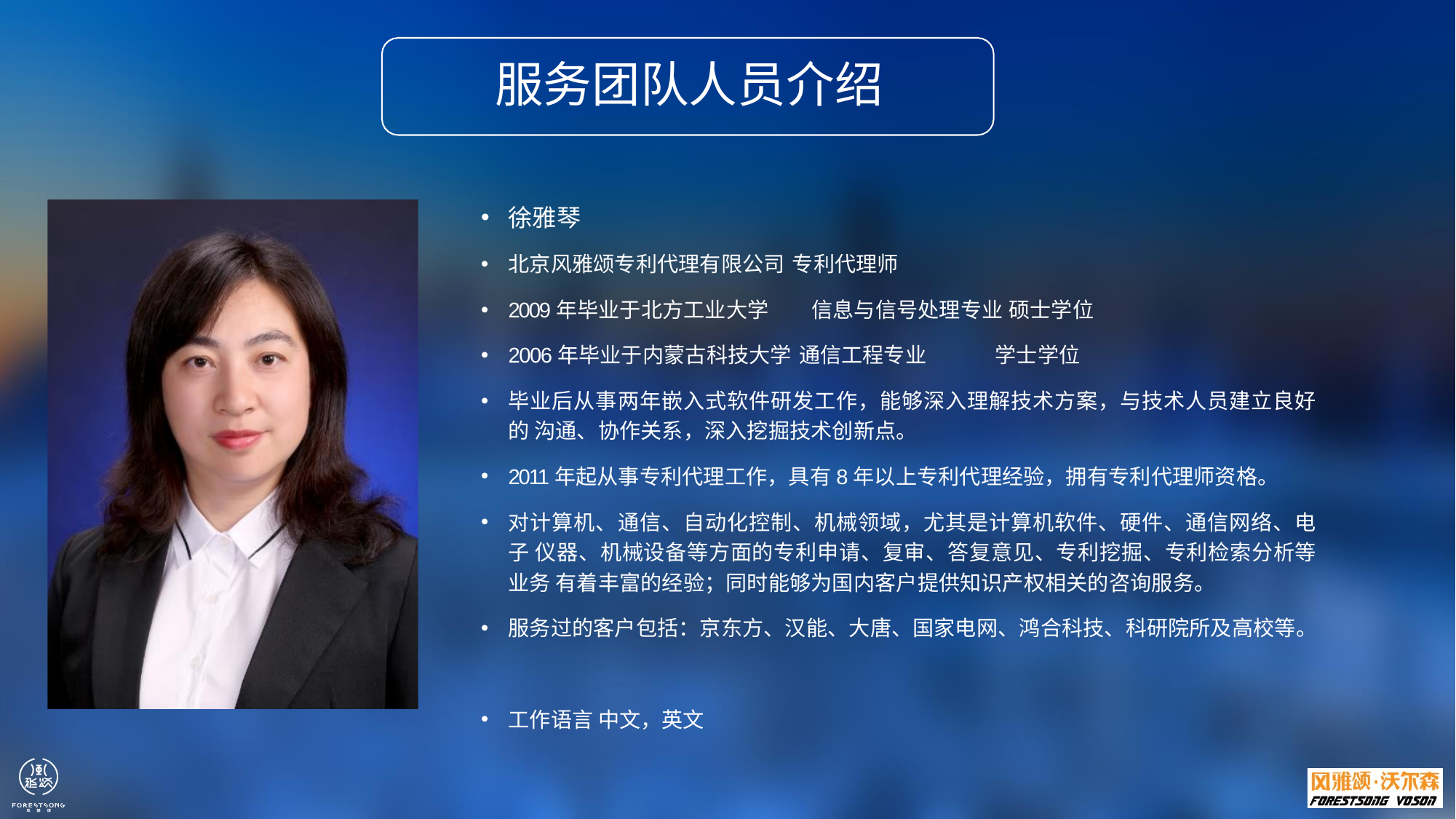

# 服务团队人员介绍

徐雅琴
北京风雅颂专利代理有限公司 专利代理师
2009年毕业于北方工业大学	信息与信号处理专业 硕士学位
2006年毕业于内蒙古科技大学 通信工程专业	学士学位
毕业后从事两年嵌入式软件研发工作，能够深入理解技术方案，与技术人员建立良好的 沟通、协作关系，深入挖掘技术创新点。
2011年起从事专利代理工作，具有8年以上专利代理经验，拥有专利代理师资格。
对计算机、通信、自动化控制、机械领域，尤其是计算机软件、硬件、通信网络、电子 仪器、机械设备等方面的专利申请、复审、答复意见、专利挖掘、专利检索分析等业务 有着丰富的经验；同时能够为国内客户提供知识产权相关的咨询服务。
服务过的客户包括：京东方、汉能、大唐、国家电网、鸿合科技、科研院所及高校等。
工作语言中文，英文